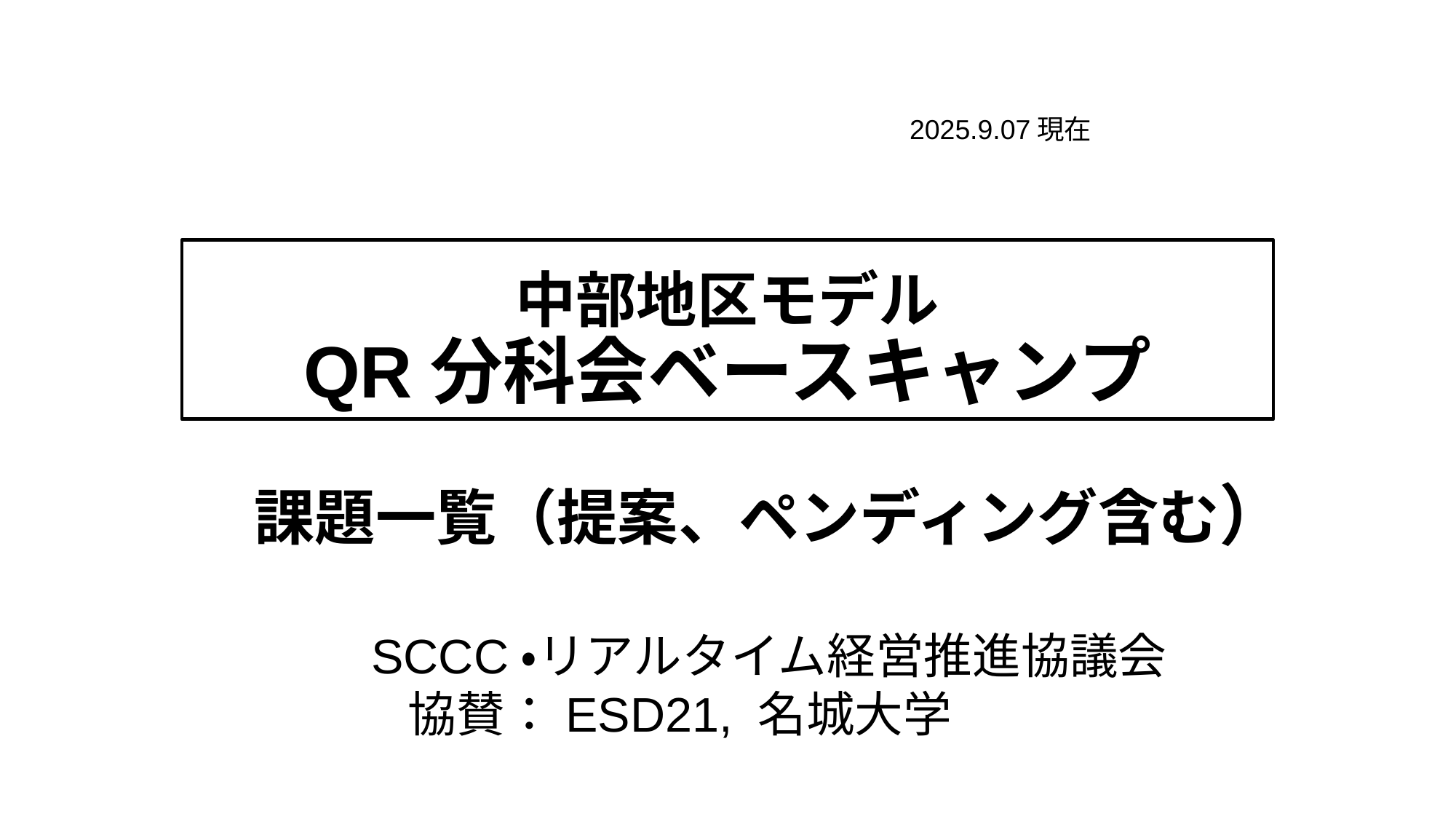

2025.9.07現在
# 中部地区モデル QR分科会ベースキャンプ

課題一覧（提案、ペンディング含む）
　　　SCCC・リアルタイム経営推進協議会
　　　　協賛：ESD21, 名城大学